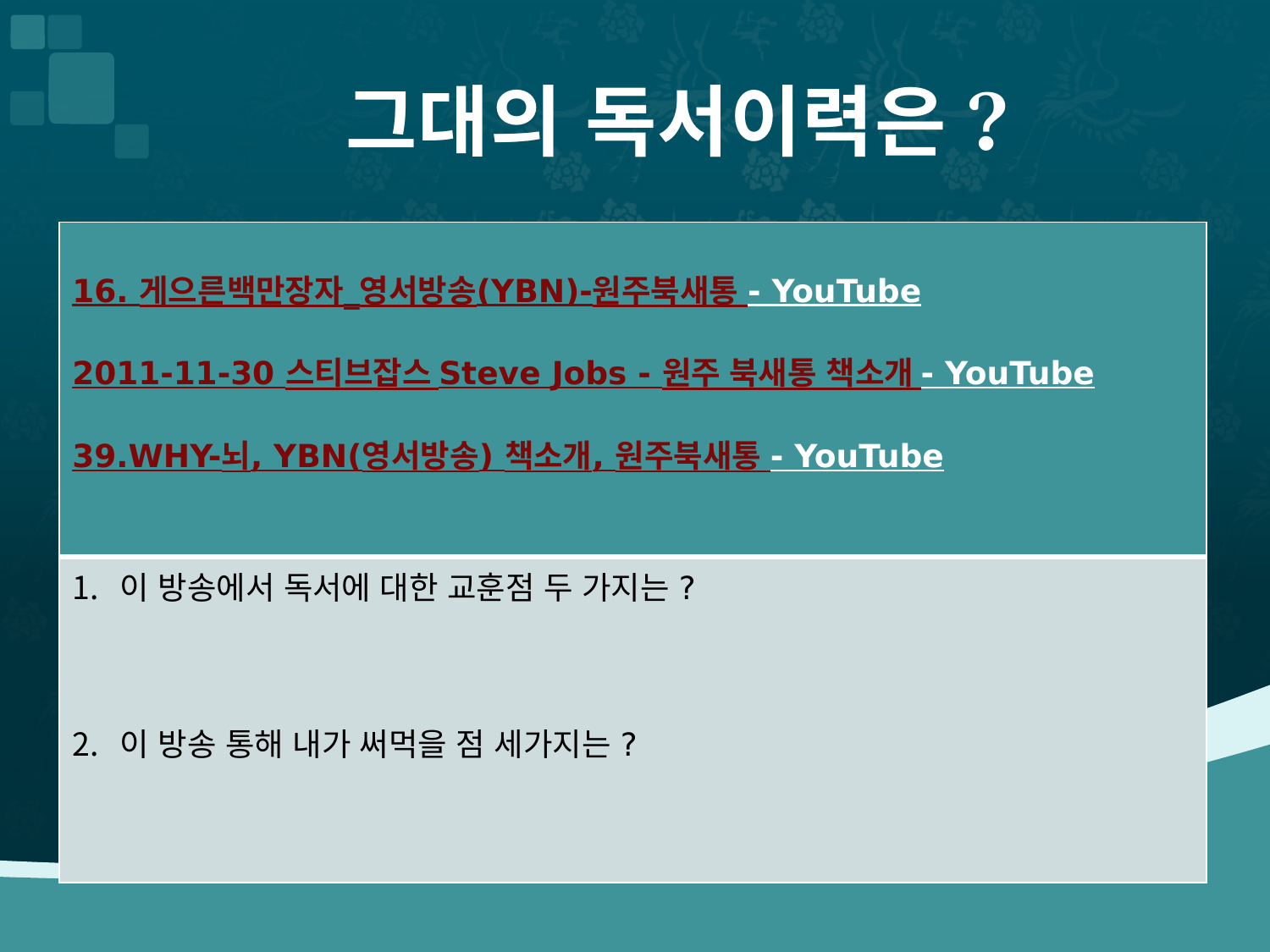

# 그대의 독서이력은?
| 16. 게으른백만장자\_영서방송(YBN)-원주북새통 - YouTube 2011-11-30 스티브잡스 Steve Jobs - 원주 북새통 책소개 - YouTube 39.WHY-뇌, YBN(영서방송) 책소개, 원주북새통 - YouTube |
| --- |
| 이 방송에서 독서에 대한 교훈점 두 가지는? 이 방송 통해 내가 써먹을 점 세가지는? |